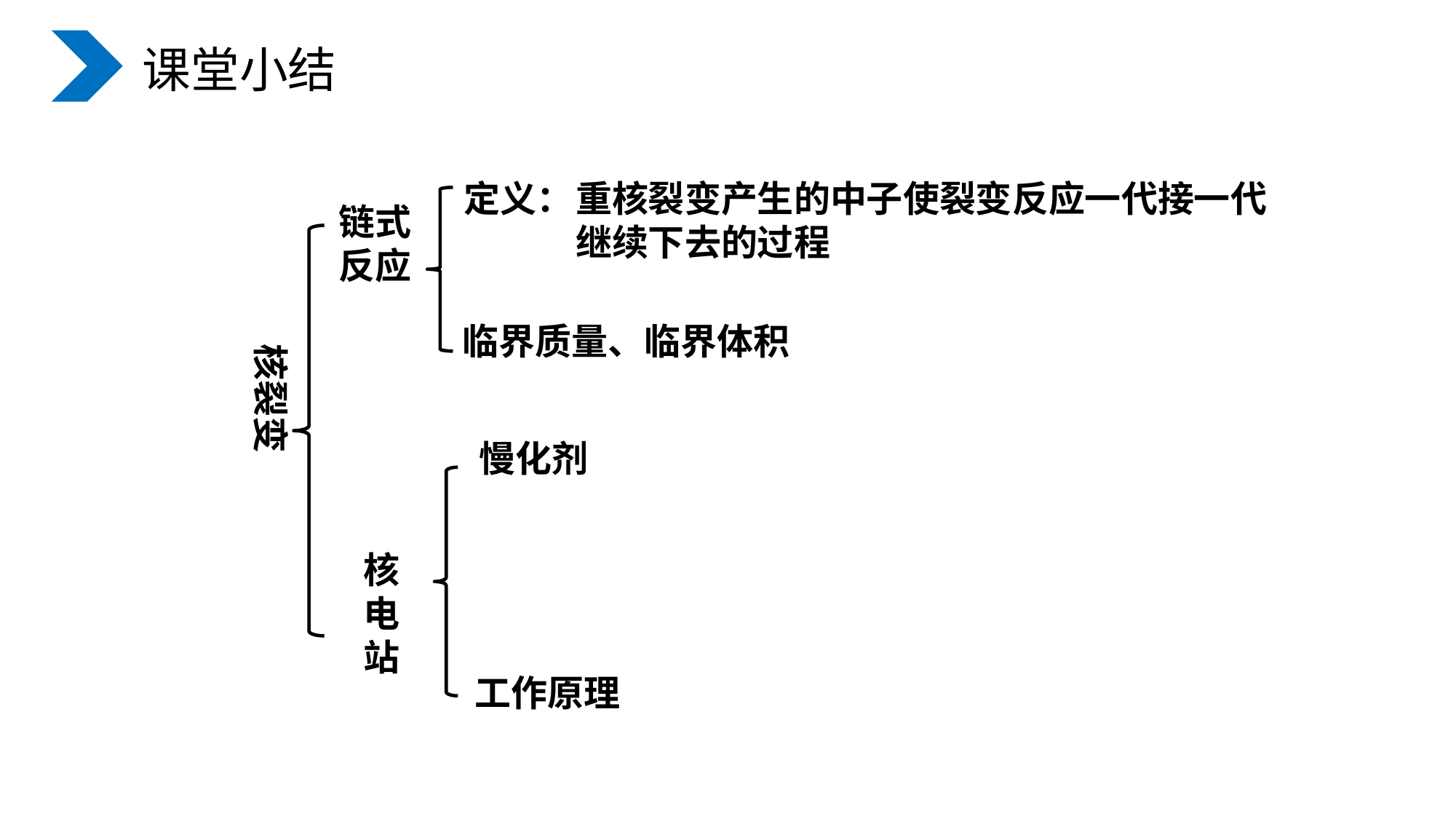

课堂小结
核裂变
定义：
重核裂变产生的中子使裂变反应一代接一代继续下去的过程

链式反应

临界质量、临界体积
慢化剂

核电站
工作原理